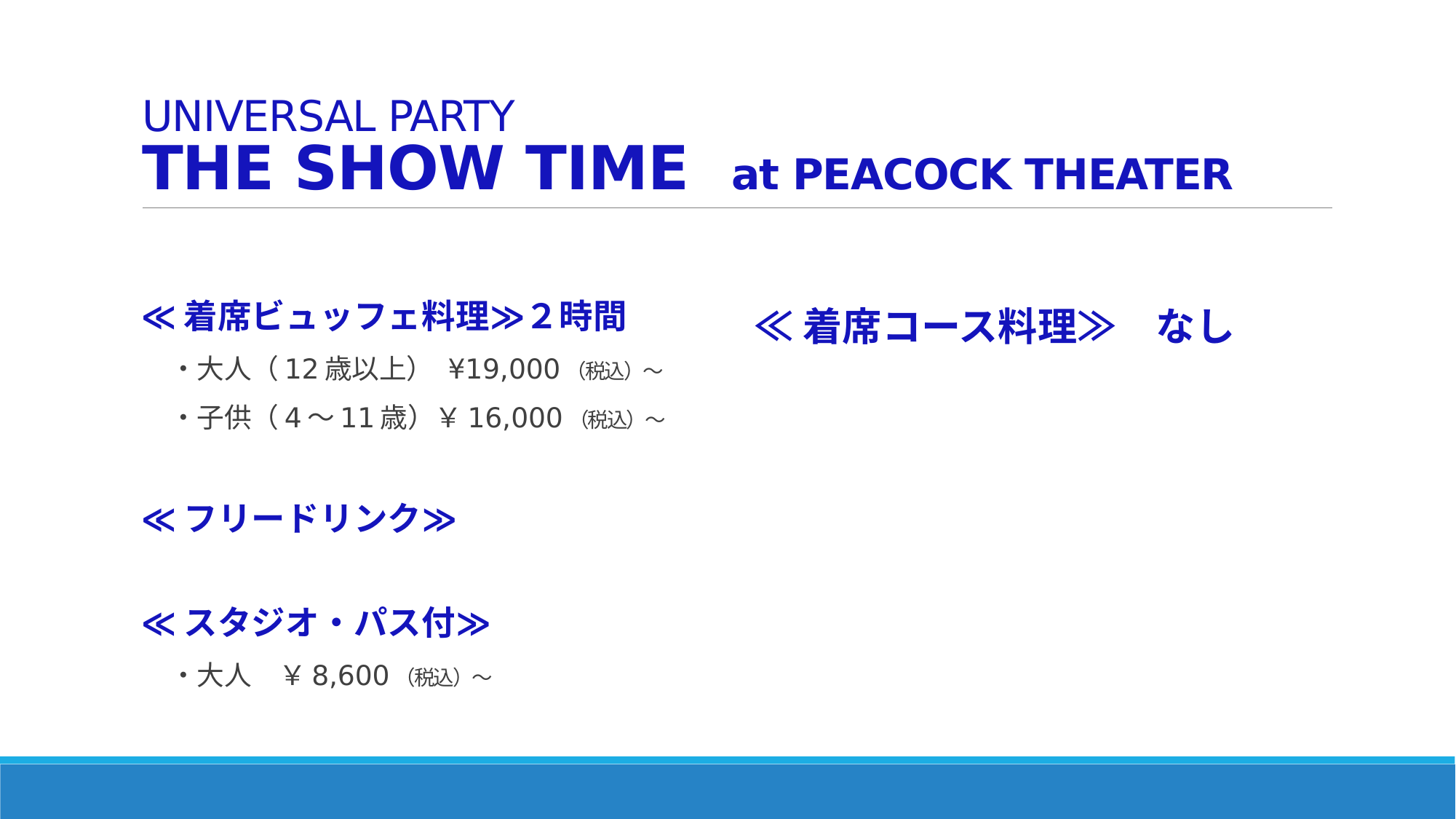

# UNIVERSAL PARTY THE SHOW TIME  at PEACOCK THEATER

≪着席ビュッフェ料理≫２時間
　・大人（12歳以上） ¥19,000（税込）～
　・子供（4～11歳）￥16,000（税込）～

≪フリードリンク≫

≪スタジオ・パス付≫
　・大人　￥8,600（税込）～

≪着席コース料理≫　なし